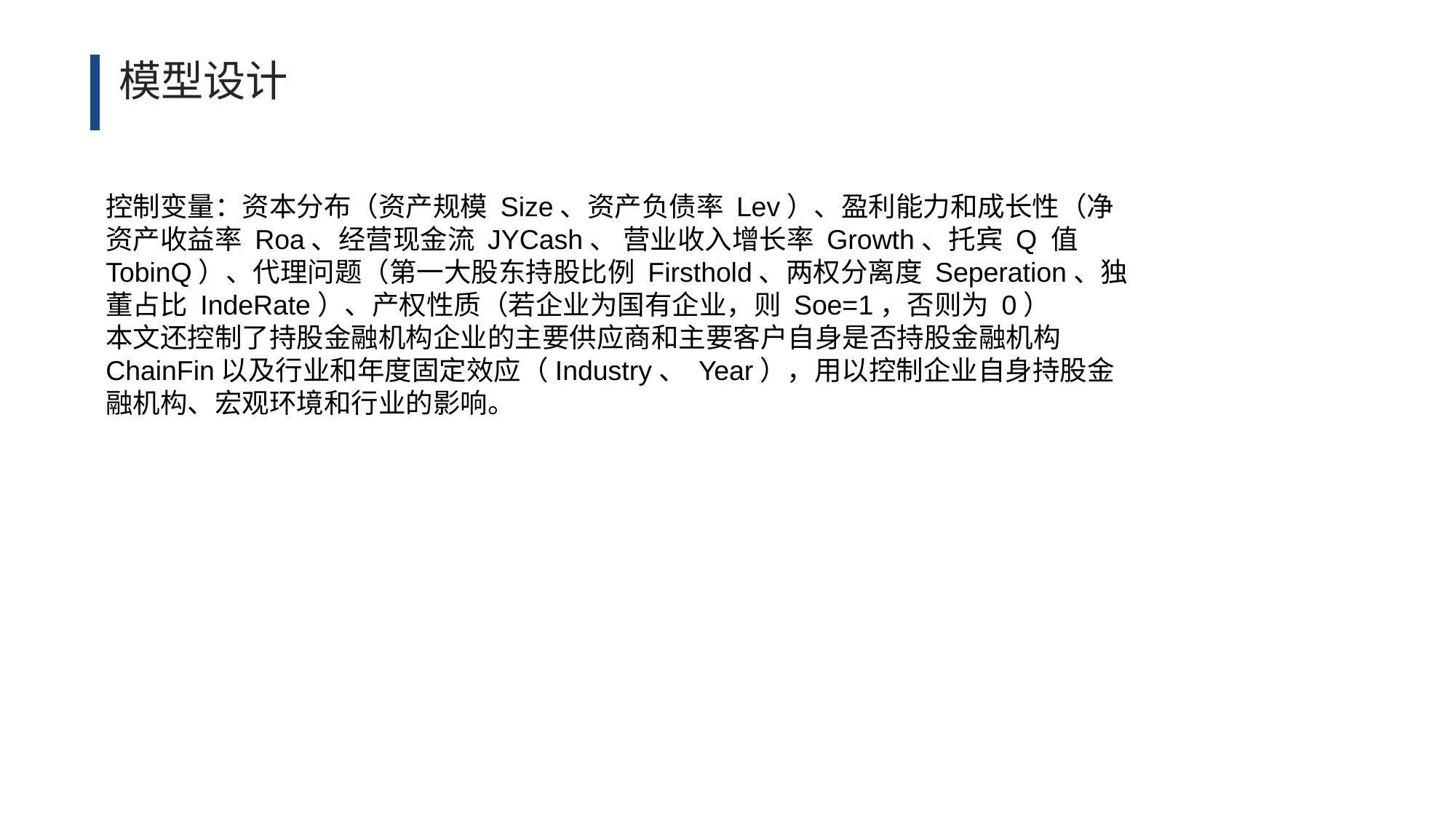

模型设计
控制变量：资本分布（资产规模 Size、资产负债率 Lev）、盈利能力和成长性（净资产收益率 Roa、经营现金流 JYCash、 营业收入增长率 Growth、托宾 Q 值 TobinQ）、代理问题（第一大股东持股比例 Firsthold、两权分离度 Seperation、独董占比 IndeRate）、产权性质（若企业为国有企业，则 Soe=1，否则为 0）
本文还控制了持股金融机构企业的主要供应商和主要客户自身是否持股金融机构 ChainFin以及行业和年度固定效应（Industry、 Year），用以控制企业自身持股金融机构、宏观环境和行业的影响。